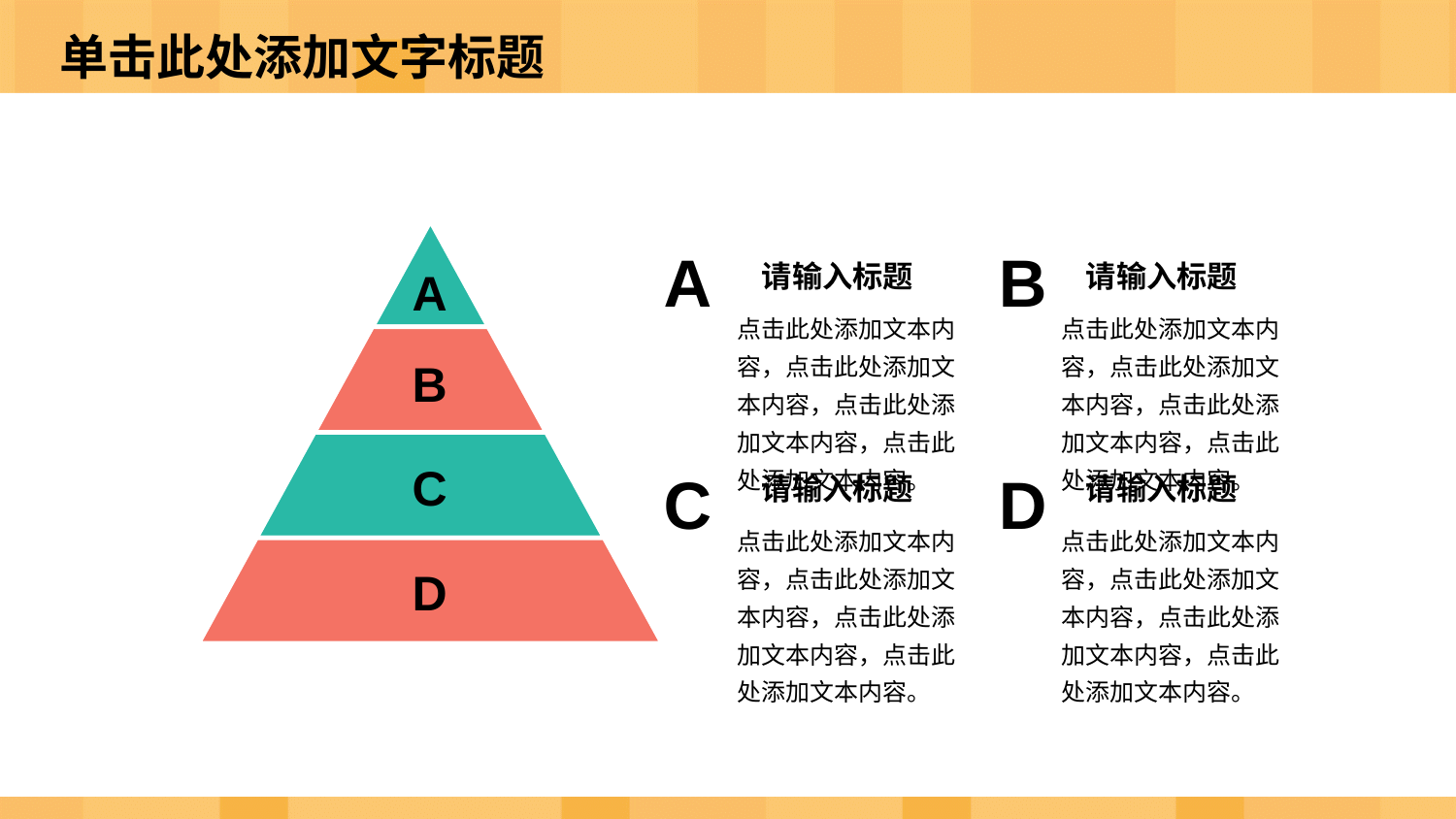

A
B
请输入标题
请输入标题
A
点击此处添加文本内容，点击此处添加文本内容，点击此处添加文本内容，点击此处添加文本内容。
点击此处添加文本内容，点击此处添加文本内容，点击此处添加文本内容，点击此处添加文本内容。
B
C
C
D
请输入标题
请输入标题
点击此处添加文本内容，点击此处添加文本内容，点击此处添加文本内容，点击此处添加文本内容。
点击此处添加文本内容，点击此处添加文本内容，点击此处添加文本内容，点击此处添加文本内容。
D